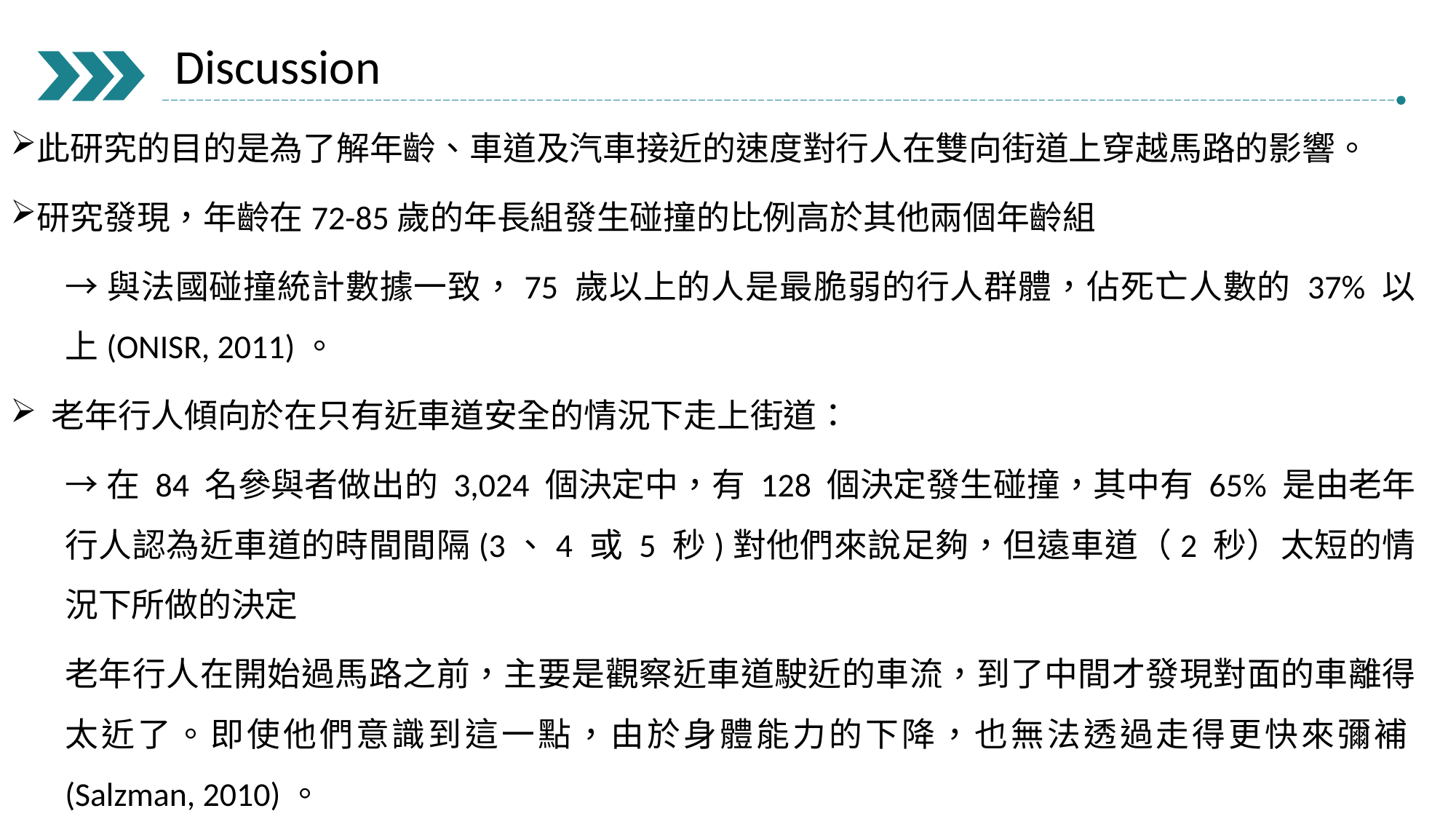

Discussion

此研究的目的是為了解年齡、車道及汽車接近的速度對行人在雙向街道上穿越馬路的影響。
研究發現，年齡在72-85歲的年長組發生碰撞的比例高於其他兩個年齡組
→與法國碰撞統計數據一致，75 歲以上的人是最脆弱的行人群體，佔死亡人數的 37% 以上(ONISR, 2011)。
老年行人傾向於在只有近車道安全的情況下走上街道：
→在 84 名參與者做出的 3,024 個決定中，有 128 個決定發生碰撞，其中有 65% 是由老年行人認為近車道的時間間隔(3、4 或 5 秒)對他們來說足夠，但遠車道（2 秒）太短的情況下所做的決定
老年行人在開始過馬路之前，主要是觀察近車道駛近的車流，到了中間才發現對面的車離得太近了。即使他們意識到這一點，由於身體能力的下降，也無法透過走得更快來彌補(Salzman, 2010)。